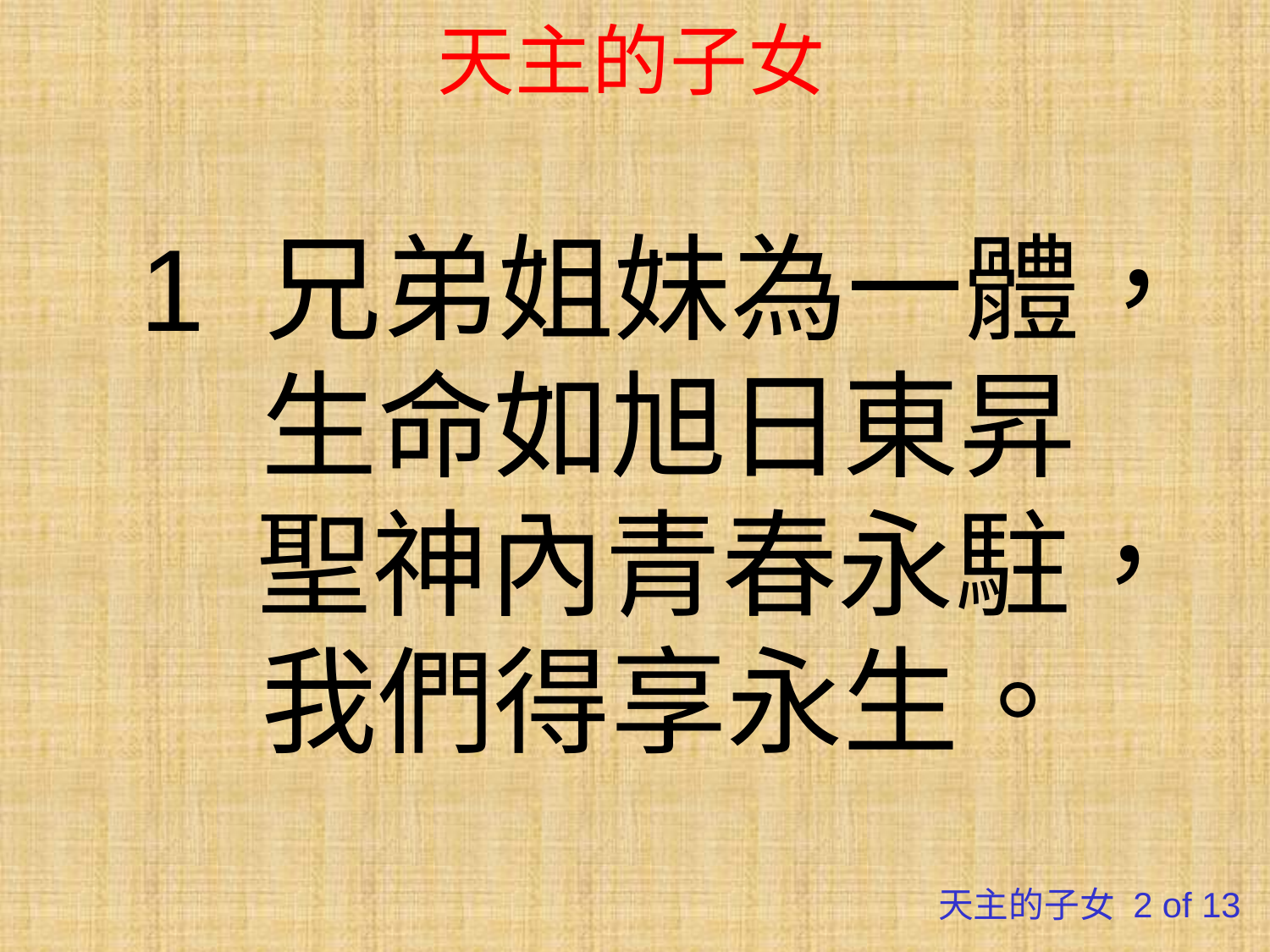

# 天主的子女

1 兄弟姐妹為一體，
生命如旭日東昇
   聖神內青春永駐，
我們得享永生。

天主的子女 2 of 13